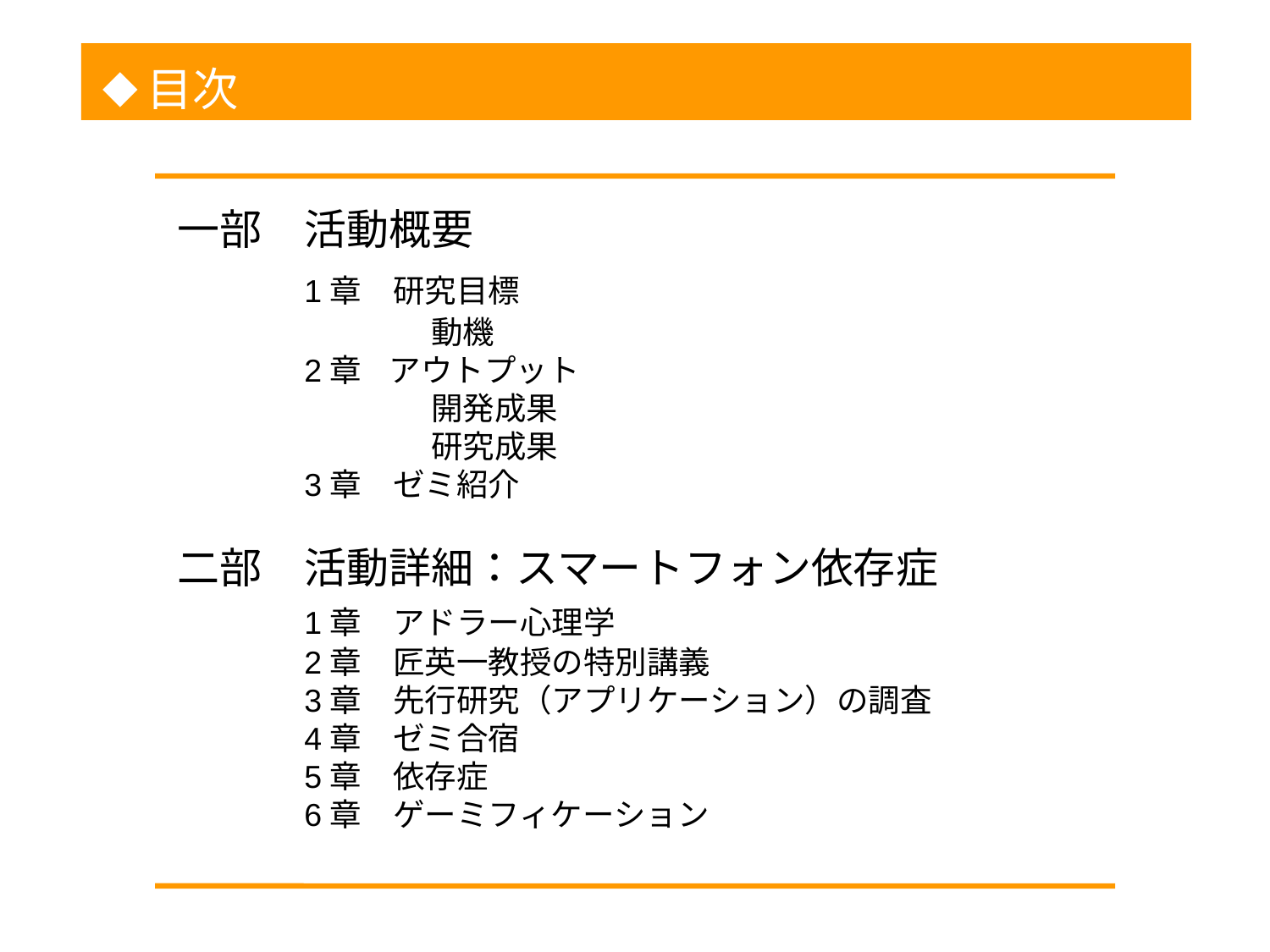

◆
目次

一部　活動概要
	1章　研究目標
		動機
	2章　アウトプット
		開発成果
		研究成果
	3章　ゼミ紹介

二部　活動詳細：スマートフォン依存症
	1章　アドラー心理学
	2章　匠英一教授の特別講義
	3章　先行研究（アプリケーション）の調査
	4章　ゼミ合宿
	5章　依存症
	6章　ゲーミフィケーション